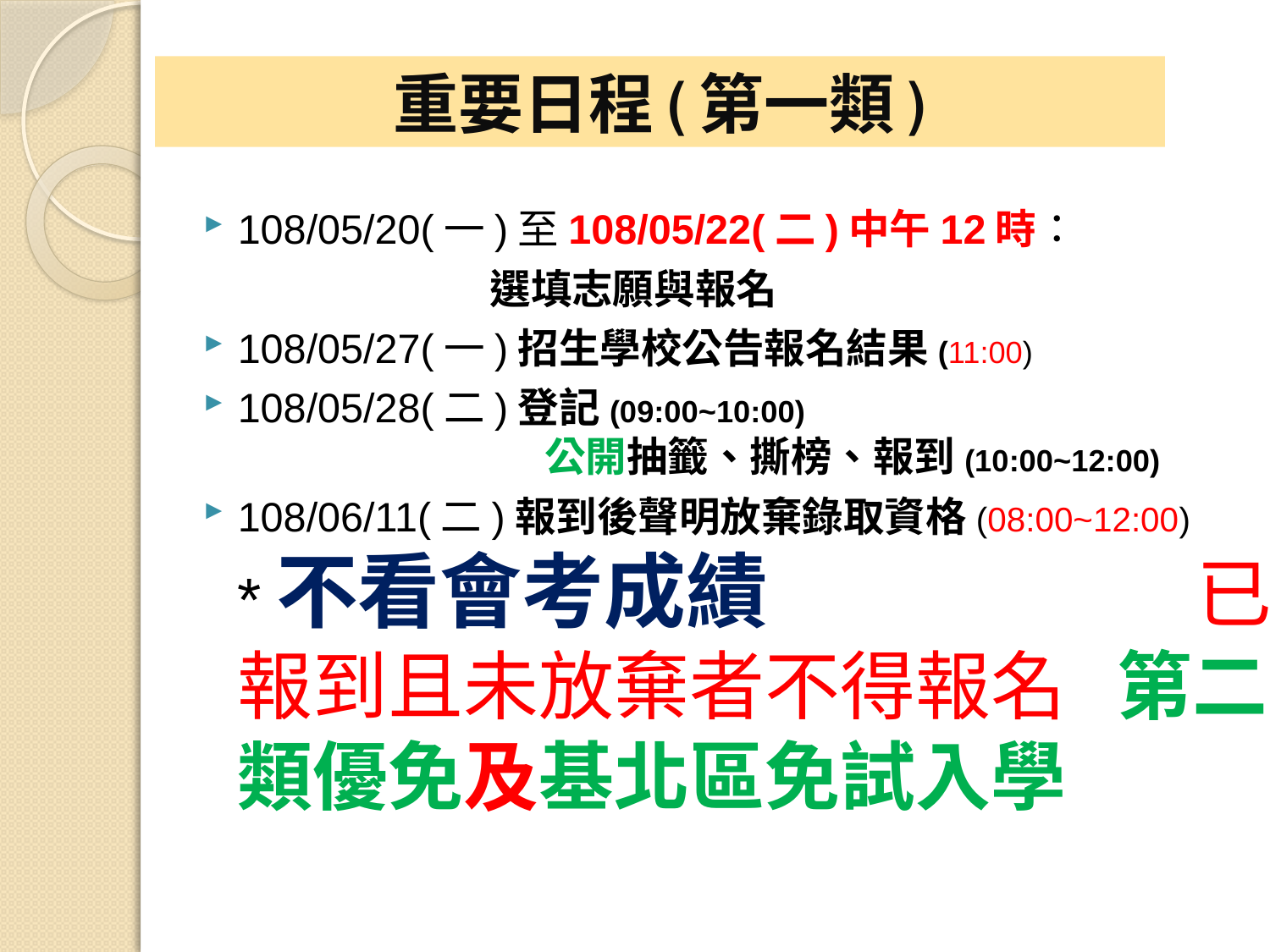

# 重要日程(第一類)
108/05/20(一)至108/05/22(二)中午12時：
選填志願與報名
108/05/27(一)招生學校公告報名結果(11:00)
108/05/28(二)登記(09:00~10:00)
                          公開抽籤、撕榜、報到(10:00~12:00)
108/06/11(二)報到後聲明放棄錄取資格(08:00~12:00)
*不看會考成績                       已報到且未放棄者不得報名   第二類優免及基北區免試入學